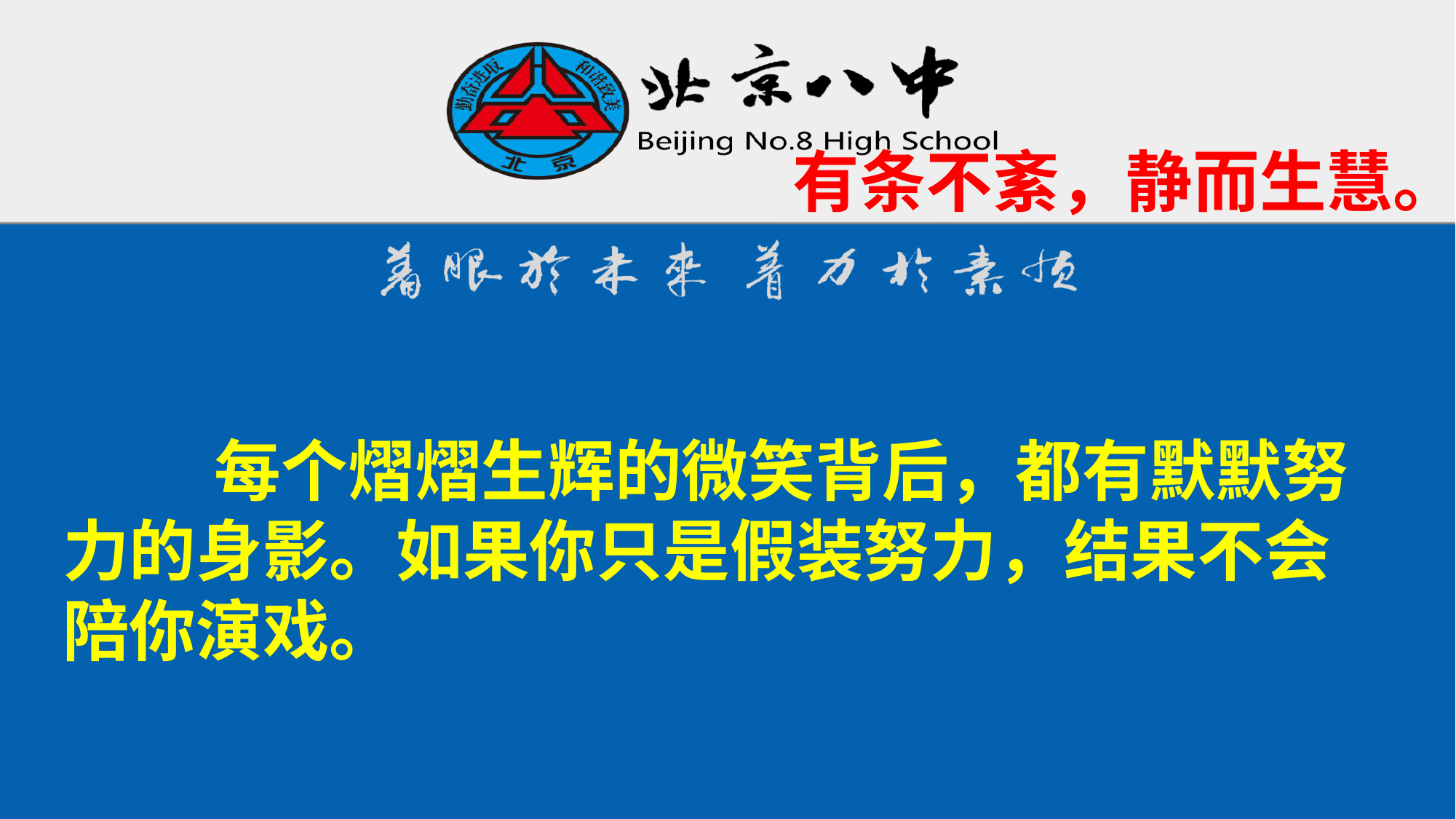

有条不紊，静而生慧。
         每个熠熠生辉的微笑背后，都有默默努力的身影。如果你只是假装努力，结果不会陪你演戏。